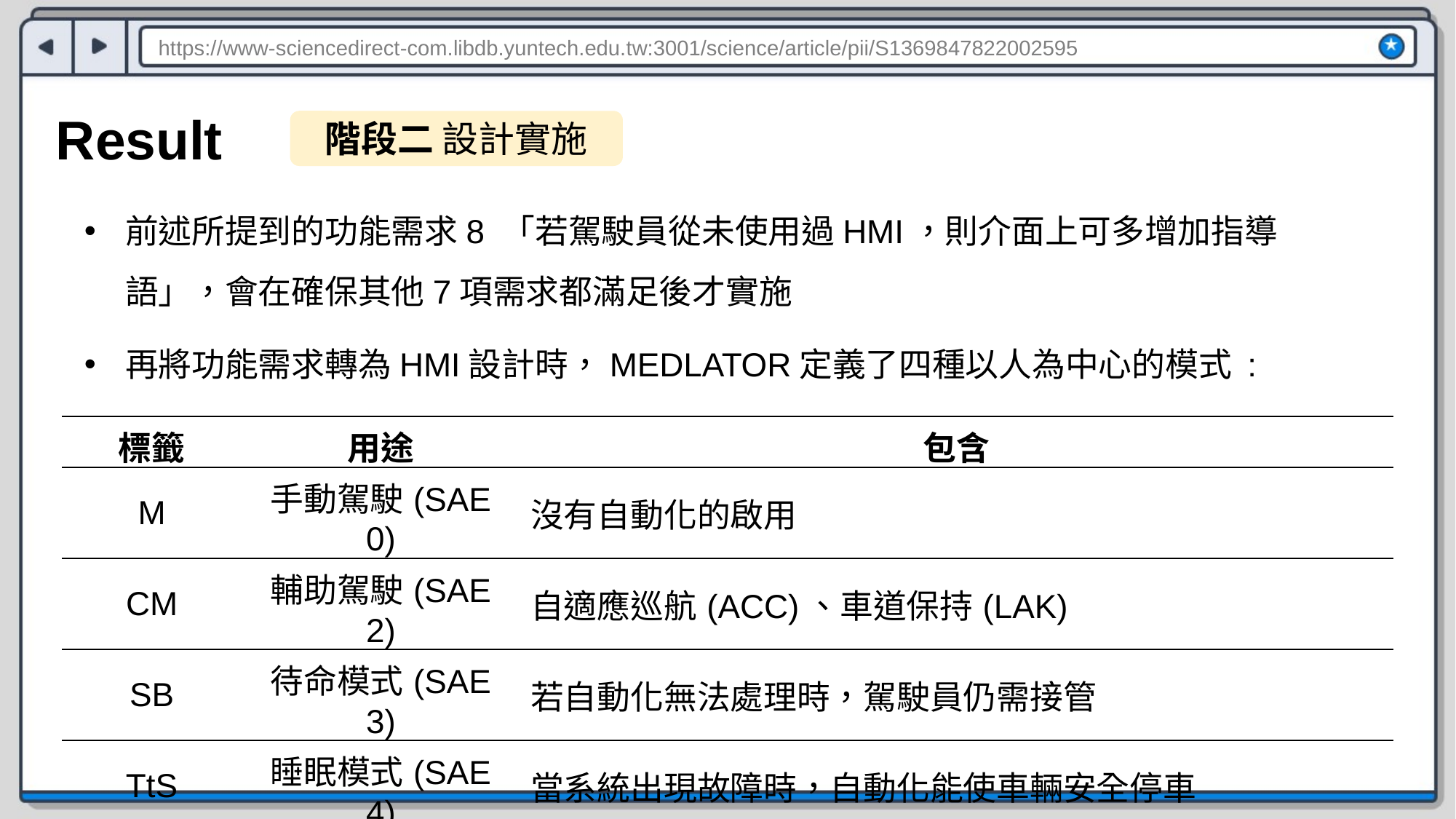

https://www-sciencedirect-com.libdb.yuntech.edu.tw:3001/science/article/pii/S1369847822002595
Result

階段二 設計實施
前述所提到的功能需求8 「若駕駛員從未使用過HMI，則介面上可多增加指導語」，會在確保其他7項需求都滿足後才實施
再將功能需求轉為HMI設計時，MEDLATOR定義了四種以人為中心的模式 :
| 標籤 | 用途 | 包含 |
| --- | --- | --- |
| M | 手動駕駛(SAE 0) | 沒有自動化的啟用 |
| CM | 輔助駕駛(SAE 2) | 自適應巡航(ACC)、車道保持(LAK) |
| SB | 待命模式(SAE 3) | 若自動化無法處理時，駕駛員仍需接管 |
| TtS | 睡眠模式(SAE 4) | 當系統出現故障時，自動化能使車輛安全停車 |